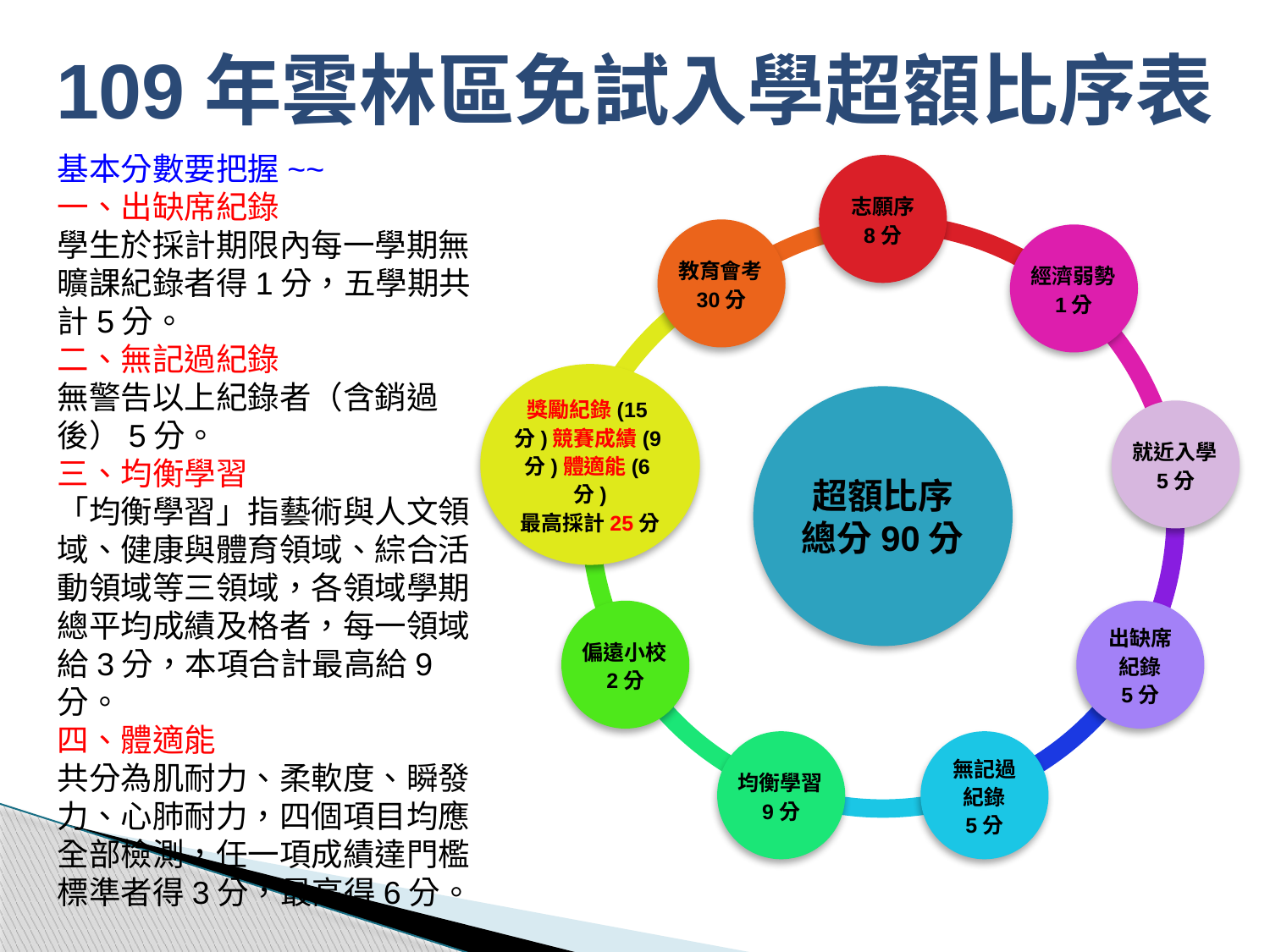

# 109年雲林區免試入學超額比序表
基本分數要把握~~
一、出缺席紀錄
學生於採計期限內每一學期無曠課紀錄者得1分，五學期共計5分。
二、無記過紀錄
無警告以上紀錄者（含銷過後）5分。
三、均衡學習
「均衡學習」指藝術與人文領域、健康與體育領域、綜合活動領域等三領域，各領域學期總平均成績及格者，每一領域給3分，本項合計最高給9分。
四、體適能
共分為肌耐力、柔軟度、瞬發力、心肺耐力，四個項目均應全部檢測，任一項成績達門檻標準者得3分，最高得6分。
超額比序
總分90分
志願序
8分
經濟弱勢1分
就近入學5分
出缺席
紀錄
5分
無記過
紀錄
5分
均衡學習9分
偏遠小校2分
獎勵紀錄(15分)競賽成績(9分)體適能(6分)
最高採計25分
教育會考30分